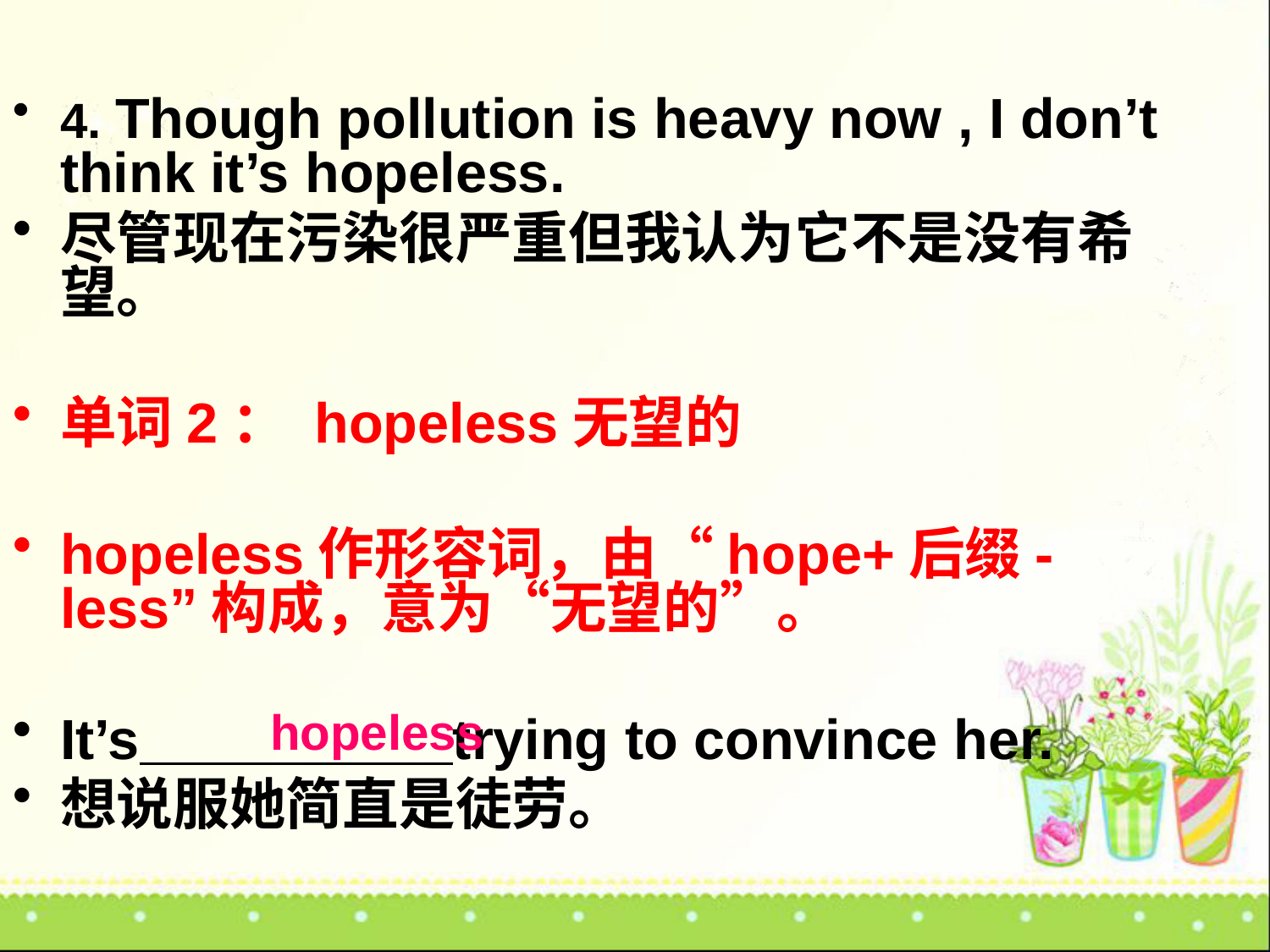

4. Though pollution is heavy now , I don’t think it’s hopeless.
尽管现在污染很严重但我认为它不是没有希望。

单词2： hopeless无望的

hopeless作形容词，由“hope+后缀-less”构成，意为“无望的”。

It’s                    trying to convince her.
想说服她简直是徒劳。

hopeless